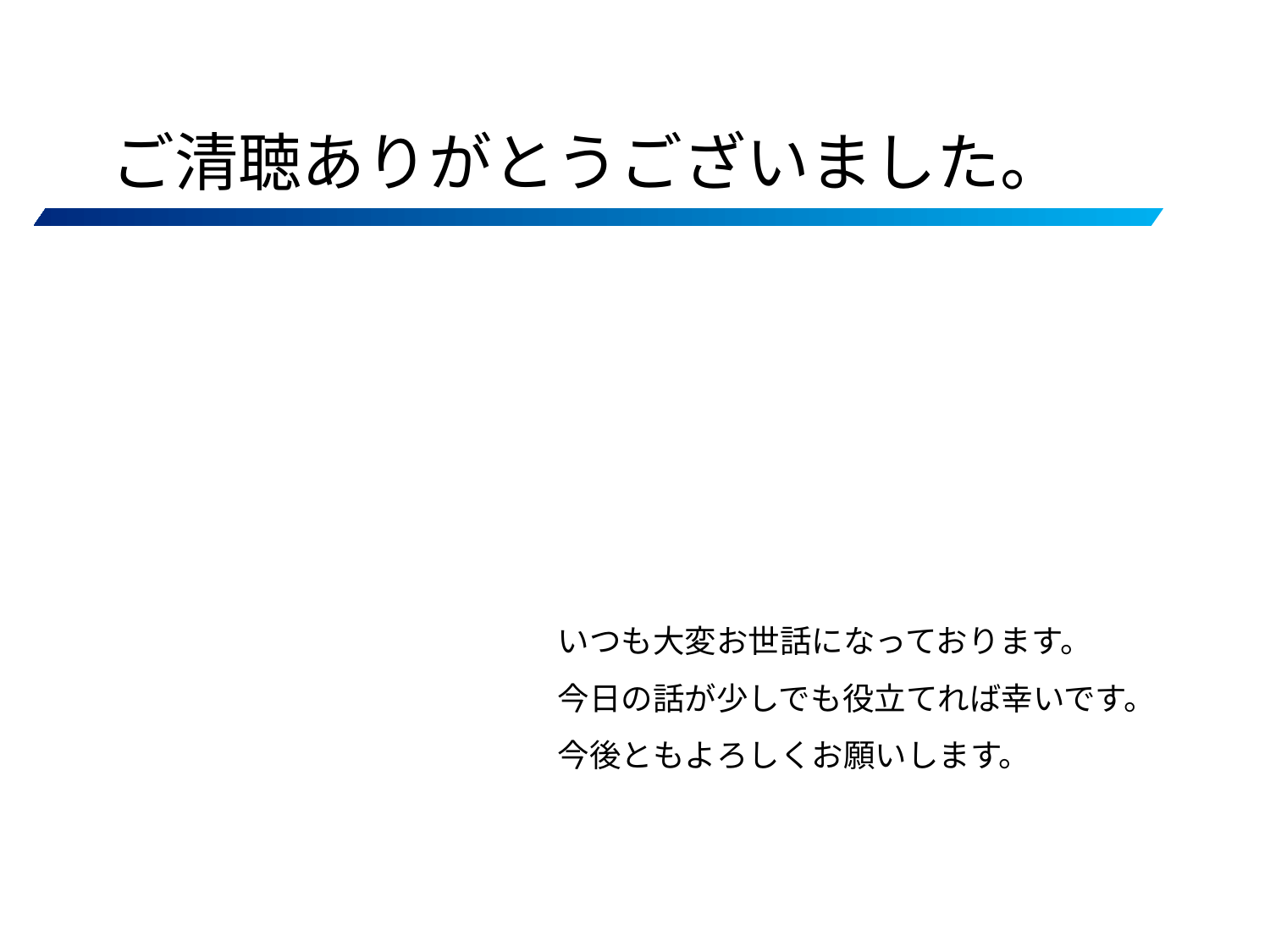

ご清聴ありがとうございました。

いつも大変お世話になっております。
今日の話が少しでも役立てれば幸いです。
今後ともよろしくお願いします。